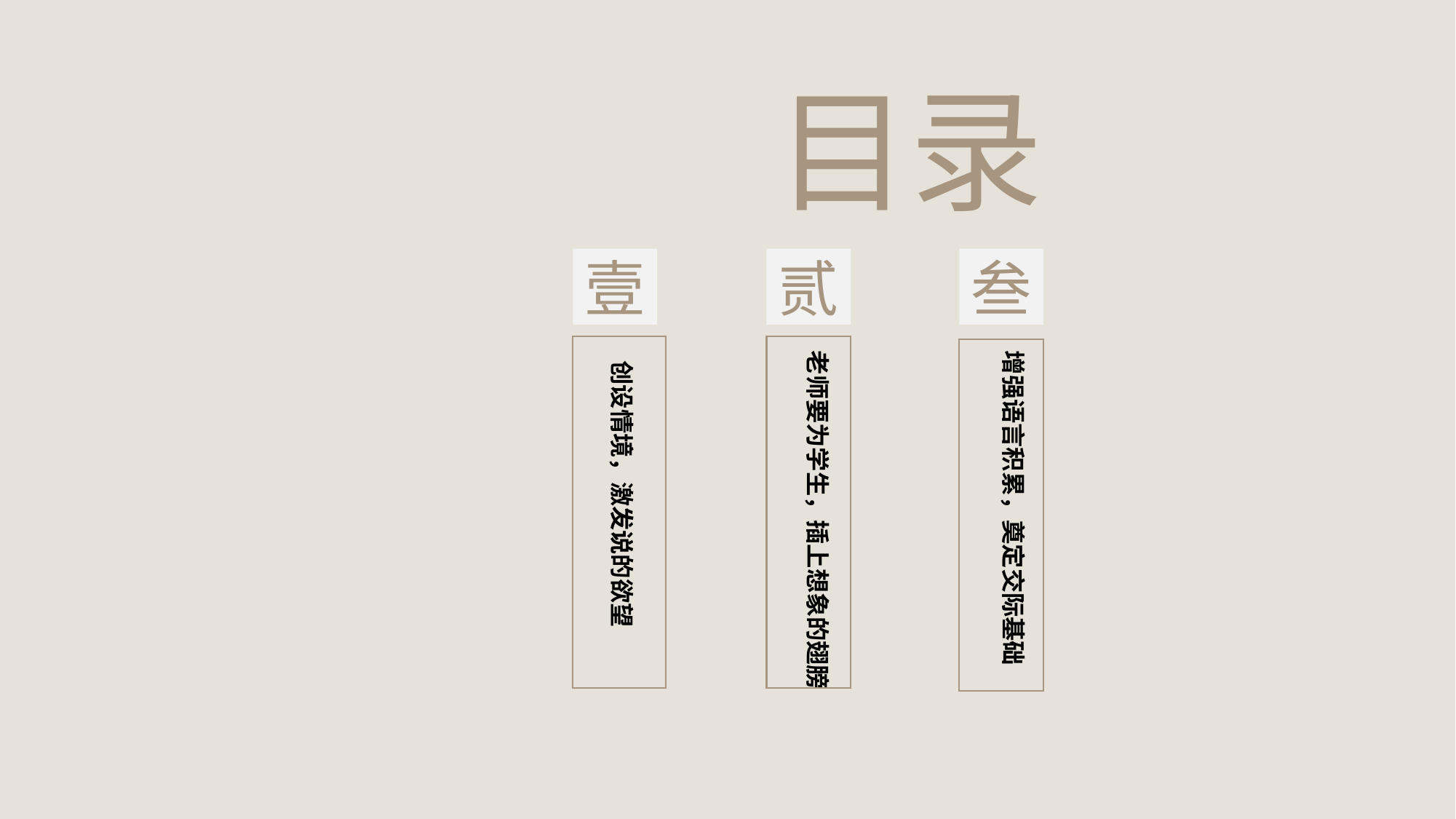

目录
壹
贰
叁
增强语言积累，奠定交际基础
老师要为学生，插上想象的翅膀
创设情境，激发说的欲望